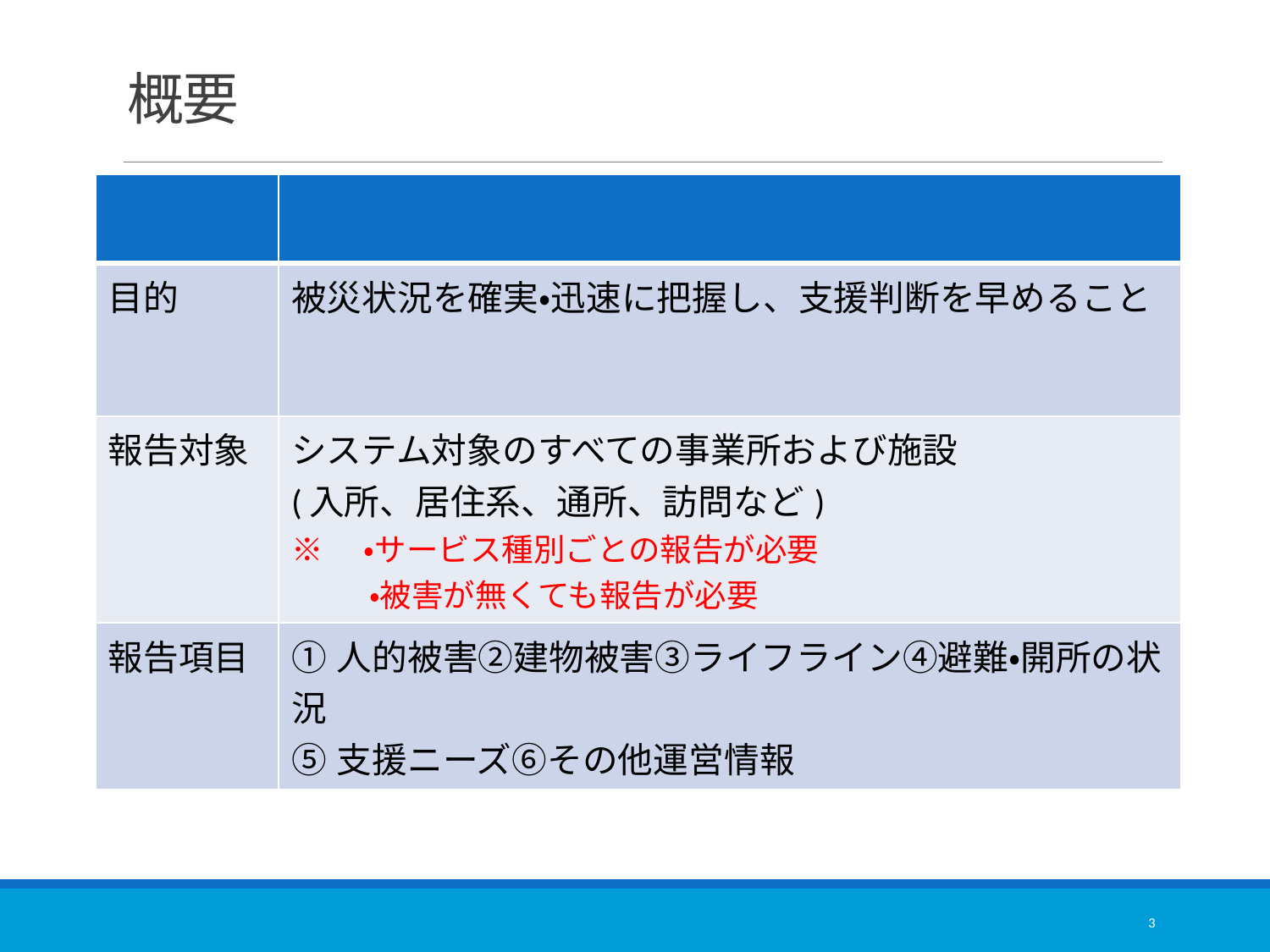

# 概要
|  |  |
| --- | --- |
| 目的 | 被災状況を確実・迅速に把握し、支援判断を早めること |
| 報告対象 | システム対象のすべての事業所および施設 (入所、居住系、通所、訪問など) ※　・サービス種別ごとの報告が必要 　 　・被害が無くても報告が必要 |
| 報告項目 | ➀人的被害②建物被害③ライフライン④避難・開所の状況 ⑤支援ニーズ⑥その他運営情報 |
3